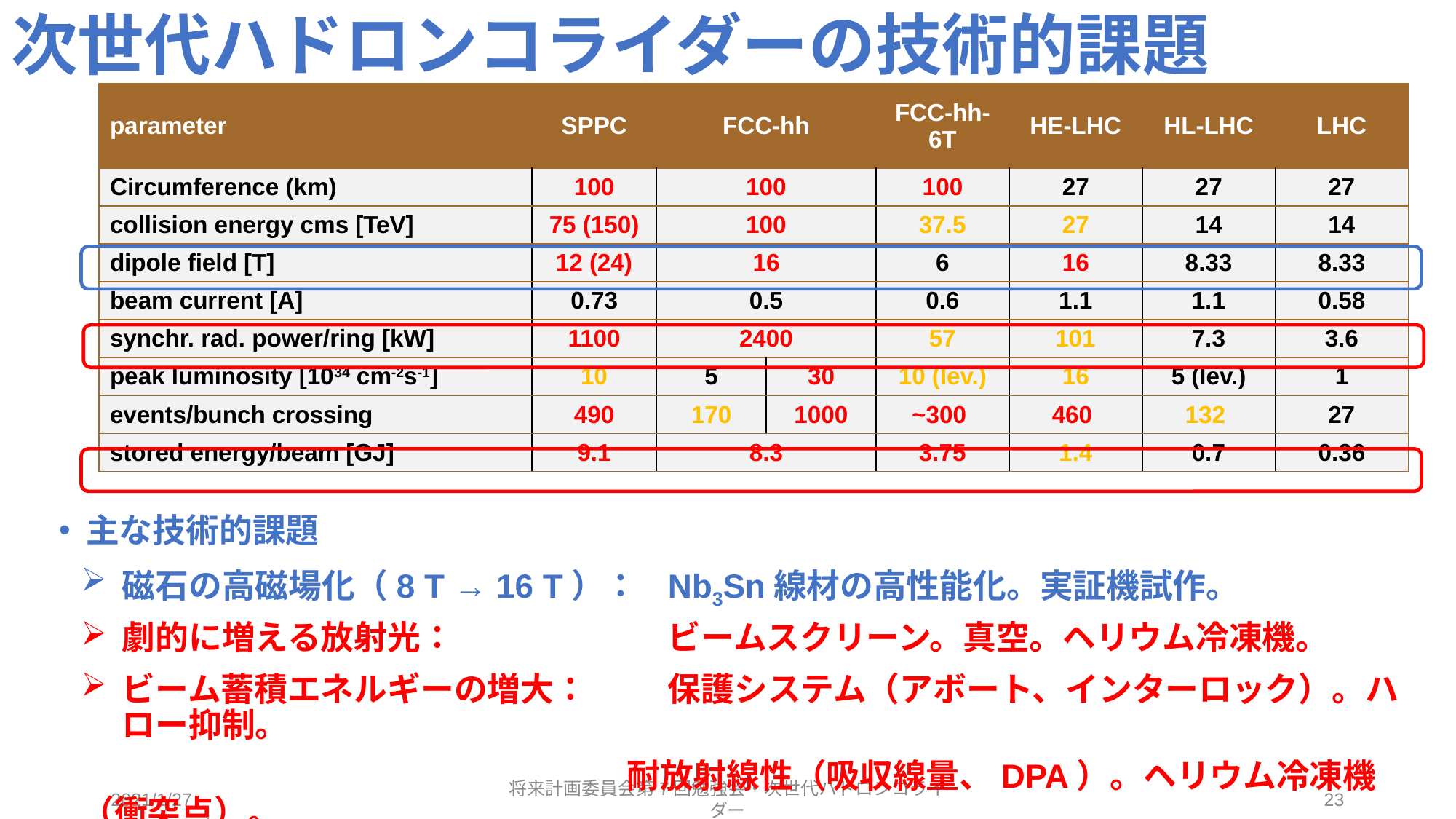

# 次世代ハドロンコライダーの技術的課題
| parameter | SPPC | FCC-hh |  | FCC-hh-6T | HE-LHC | HL-LHC | LHC |
| --- | --- | --- | --- | --- | --- | --- | --- |
| Circumference (km) | 100 | 100 |  | 100 | 27 | 27 | 27 |
| collision energy cms [TeV] | 75 (150) | 100 |  | 37.5 | 27 | 14 | 14 |
| dipole field [T] | 12 (24) | 16 |  | 6 | 16 | 8.33 | 8.33 |
| beam current [A] | 0.73 | 0.5 |  | 0.6 | 1.1 | 1.1 | 0.58 |
| synchr. rad. power/ring [kW] | 1100 | 2400 |  | 57 | 101 | 7.3 | 3.6 |
| peak luminosity [1034 cm-2s-1] | 10 | 5 | 30 | 10 (lev.) | 16 | 5 (lev.) | 1 |
| events/bunch crossing | 490 | 170 | 1000 | ~300 | 460 | 132 | 27 |
| stored energy/beam [GJ] | 9.1 | 8.3 |  | 3.75 | 1.4 | 0.7 | 0.36 |

主な技術的課題
磁石の高磁場化（8 T → 16 T）：	Nb3Sn線材の高性能化。実証機試作。
劇的に増える放射光：		ビームスクリーン。真空。ヘリウム冷凍機。
ビーム蓄積エネルギーの増大：	保護システム（アボート、インターロック）。ハロー抑制。
					耐放射線性（吸収線量、DPA）。ヘリウム冷凍機（衝突点）。

2021/1/27
将来計画委員会第7回勉強会・次世代ハドロンコライダー
23